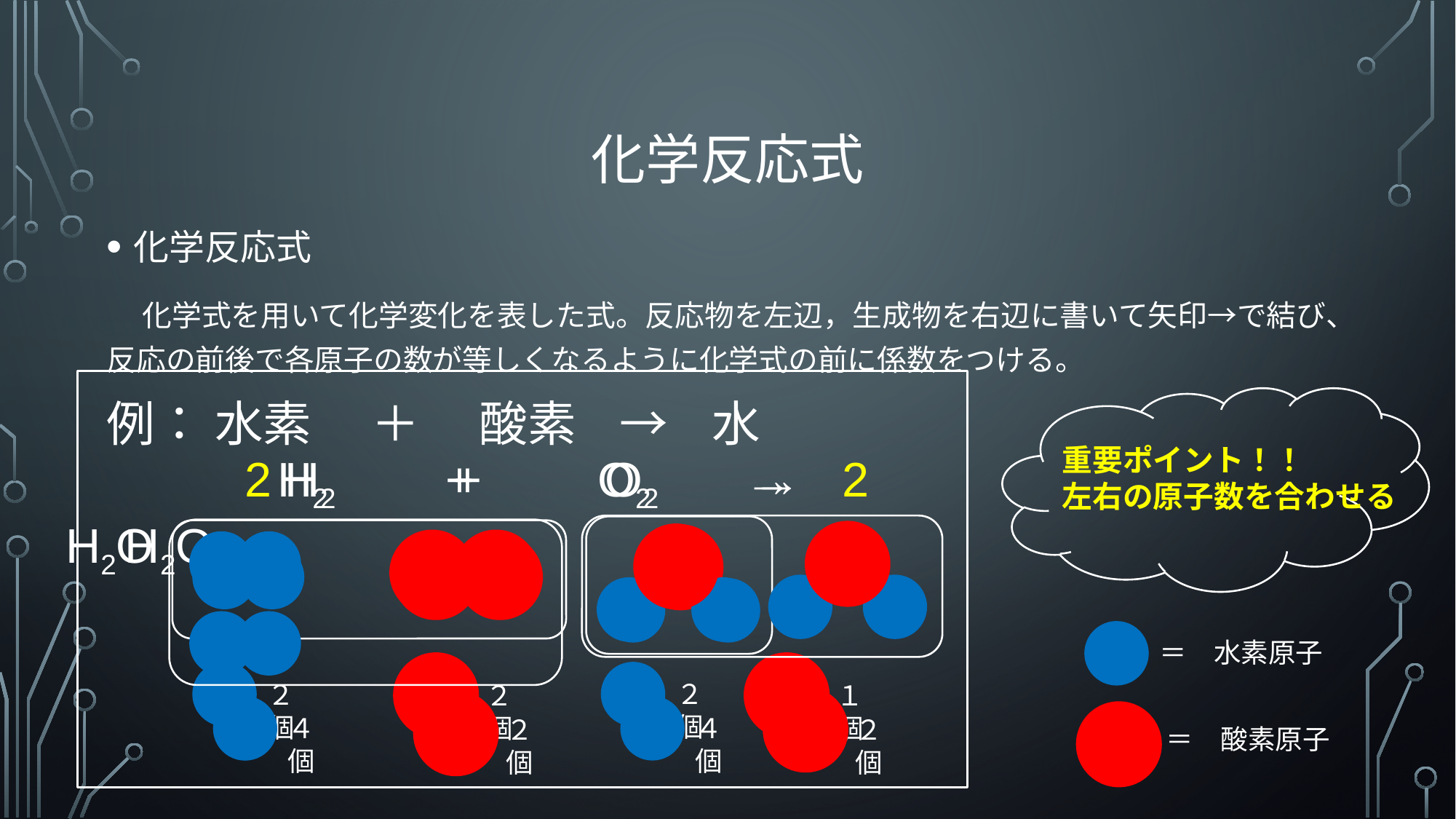

# 化学反応式
化学反応式
　化学式を用いて化学変化を表した式。反応物を左辺，生成物を右辺に書いて矢印→で結び、反応の前後で各原子の数が等しくなるように化学式の前に係数をつける。

重要ポイント！！
左右の原子数を合わせる
例： 水素 　＋ 　酸素    →    水
　　  　2 H2 　   +   　 O2       →   2 H2O

４個
４個
２個
２個

　　  　H2 　   +   　 O2       →   H2O

＝　水素原子

＝　酸素原子

２個
２個
２個
１個